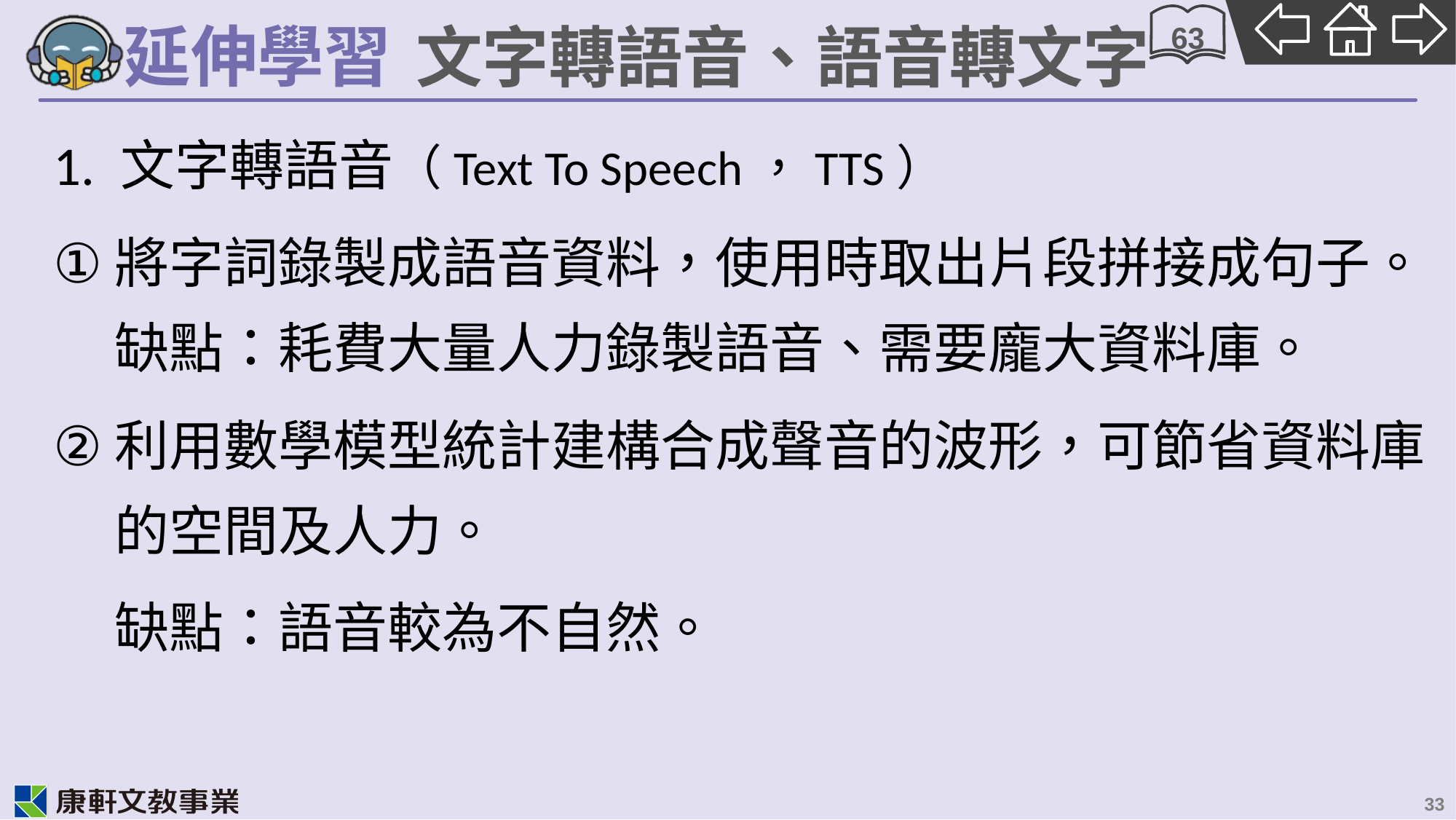

63
# 文字轉語音、語音轉文字
1. 文字轉語音（Text To Speech，TTS）
將字詞錄製成語音資料，使用時取出片段拼接成句子。缺點：耗費大量人力錄製語音、需要龐大資料庫。
利用數學模型統計建構合成聲音的波形，可節省資料庫的空間及人力。
缺點：語音較為不自然。
33